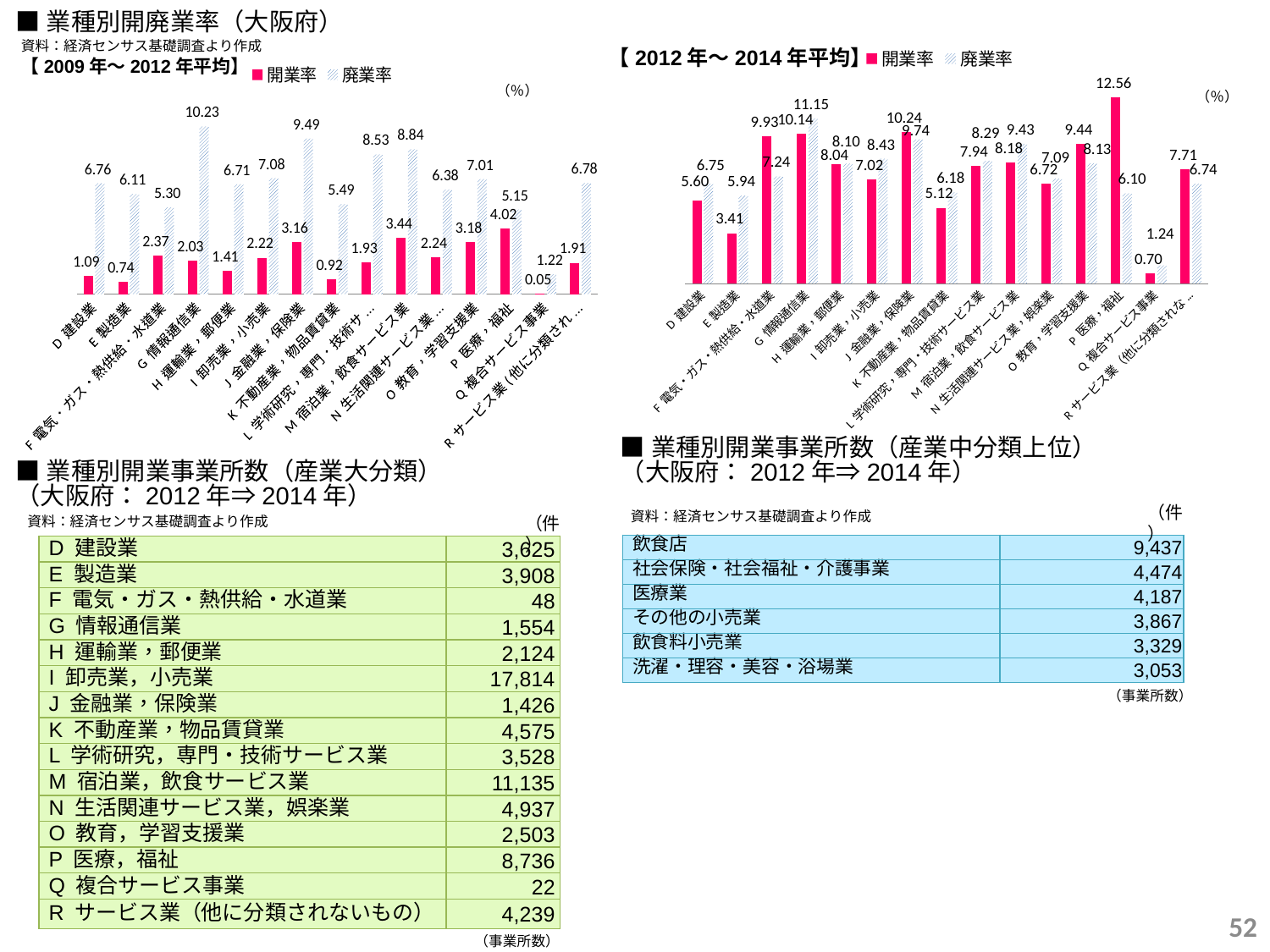

■業種別開廃業率（大阪府）
資料：経済センサス基礎調査より作成
【2012年～2014年平均】

### Chart

| Category |  |  |
|---|---|---|
| D 建設業 | 5.602868668758405 | 6.7543547813722 |
| E 製造業 | 3.4085903804136883 | 5.942355747635226 |
| F 電気・ガス・熱供給・水道業 | 9.931034482758621 | 7.2413793103448265 |
| G 情報通信業 | 10.13930121032199 | 11.150621472612796 |
| H 運輸業，郵便業 | 8.04481969541545 | 8.097845813935137 |
| I 卸売業，小売業 | 7.016553404686629 | 8.428608190574224 |
| J 金融業，保険業 | 10.2424746661559 | 9.739688392221177 |
| K 不動産業，物品賃貸業 | 5.119678308883527 | 6.176066576334031 |
| L 学術研究，専門・技術サービス業 | 7.940938147114432 | 8.28756639956784 |
| M 宿泊業，飲食サービス業 | 8.175422216321355 | 9.428717746025939 |
| N 生活関連サービス業，娯楽業 | 6.72270814704534 | 7.087643489036053 |
| O 教育，学習支援業 | 9.437981938500405 | 8.12578948360702 |
| P 医療，福祉 | 12.555647777861614 | 6.098170045955453 |
| Q 複合サービス事業 | 0.6986529758911794 | 1.2385211845343636 |
| R サービス業（他に分類されないもの） | 7.708499079398995 | 6.737435501102448 |
【2009年～2012年平均】

### Chart

| Category |  |  |
|---|---|---|
| 　　D 建設業 | 1.0943935877784154 | 6.764174452160956 |
| 　　E 製造業 | 0.7406400884130047 | 6.1055702004692405 |
| 　　F 電気・ガス・熱供給・水道業 | 2.373706634205721 | 5.295191722458917 |
| 　　G 情報通信業 | 2.0277244280693503 | 10.232691830308733 |
| 　　H 運輸業，郵便業 | 1.4122394082044385 | 6.706510185044579 |
| 　　I 卸売業，小売業 | 2.2168181207627464 | 7.077699351489092 |
| 　　J 金融業，保険業 | 3.163953159235535 | 9.491859477706607 |
| 　　K 不動産業，物品賃貸業 | 0.9176863181312568 | 5.494610870315676 |
| 　　L 学術研究，専門・技術サービス業 | 1.9282200283950208 | 8.527939851610073 |
| 　　M 宿泊業，飲食サービス業 | 3.4432970848944526 | 8.836020417488022 |
| 　　N 生活関連サービス業，娯楽業 | 2.244983587136264 | 6.3795443887750825 |
| 　　O 教育，学習支援業 | 3.1787897205371367 | 7.014666926596563 |
| 　　P 医療，福祉 | 4.015248250086214 | 5.154672805733939 |
| 　　Q 複合サービス事業 | 0.049595999256060015 | 1.2151019817734705 |
| 　　R サービス業(他に分類されないもの) | 1.9095118956547306 | 6.77721544488578 |
（％）
（％）
■業種別開業事業所数（産業中分類上位）
（大阪府：2012年⇒2014年）
■業種別開業事業所数（産業大分類）
（大阪府：2012年⇒2014年）
（件）
資料：経済センサス基礎調査より作成
資料：経済センサス基礎調査より作成
（件）
| 飲食店 | 9,437 |
| --- | --- |
| 社会保険・社会福祉・介護事業 | 4,474 |
| 医療業 | 4,187 |
| その他の小売業 | 3,867 |
| 飲食料小売業 | 3,329 |
| 洗濯・理容・美容・浴場業 | 3,053 |
| D 建設業 | 3,625 |
| --- | --- |
| E 製造業 | 3,908 |
| F 電気・ガス・熱供給・水道業 | 48 |
| G 情報通信業 | 1,554 |
| H 運輸業，郵便業 | 2,124 |
| I 卸売業，小売業 | 17,814 |
| J 金融業，保険業 | 1,426 |
| K 不動産業，物品賃貸業 | 4,575 |
| L 学術研究，専門・技術サービス業 | 3,528 |
| M 宿泊業，飲食サービス業 | 11,135 |
| N 生活関連サービス業，娯楽業 | 4,937 |
| O 教育，学習支援業 | 2,503 |
| P 医療，福祉 | 8,736 |
| Q 複合サービス事業 | 22 |
| R サービス業（他に分類されないもの） | 4,239 |
（事業所数）
52
（事業所数）